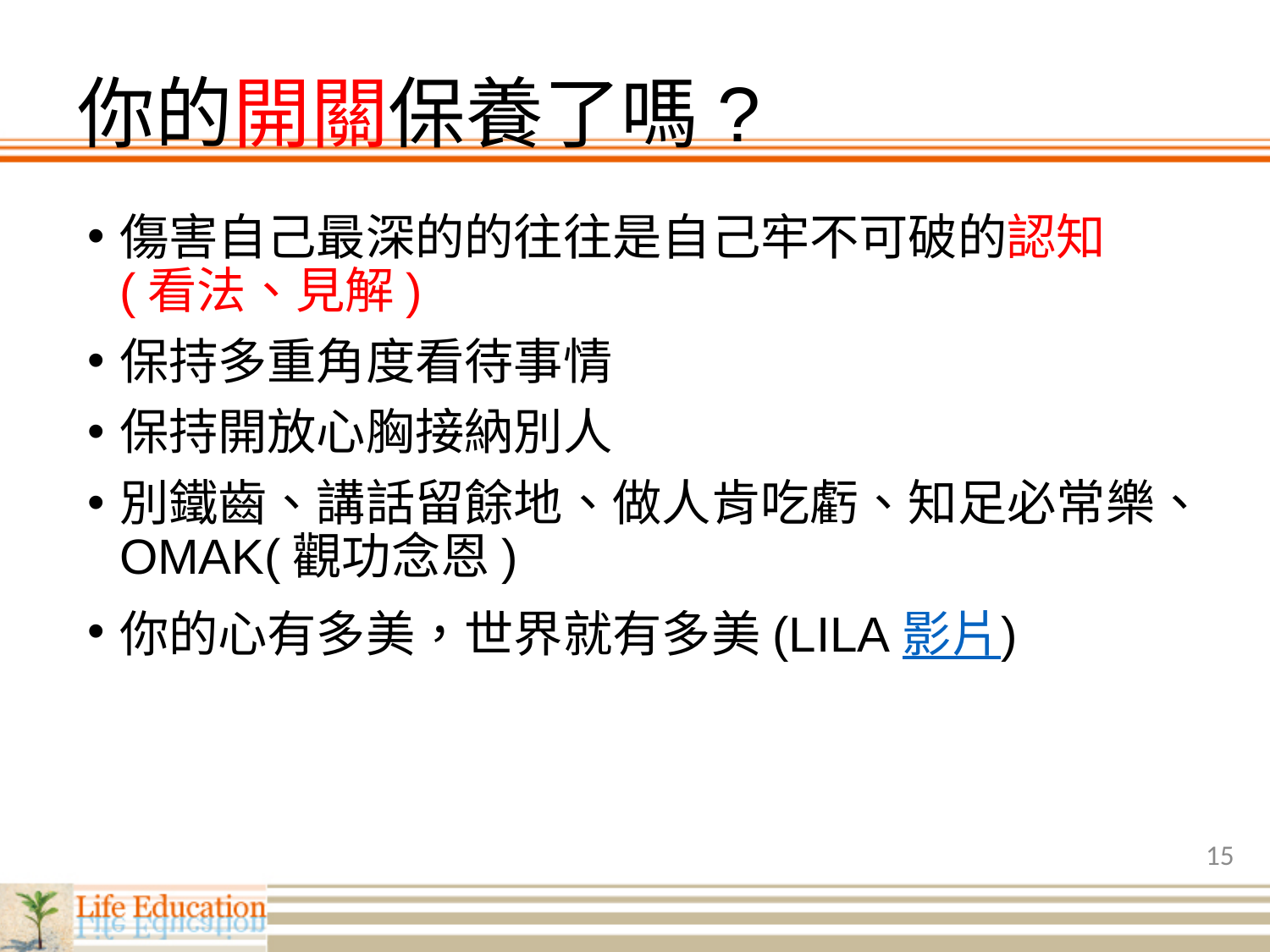

# 你的開關保養了嗎?
傷害自己最深的的往往是自己牢不可破的認知(看法、見解)
保持多重角度看待事情
保持開放心胸接納別人
別鐵齒、講話留餘地、做人肯吃虧、知足必常樂、OMAK(觀功念恩)
你的心有多美，世界就有多美(LILA影片)
15